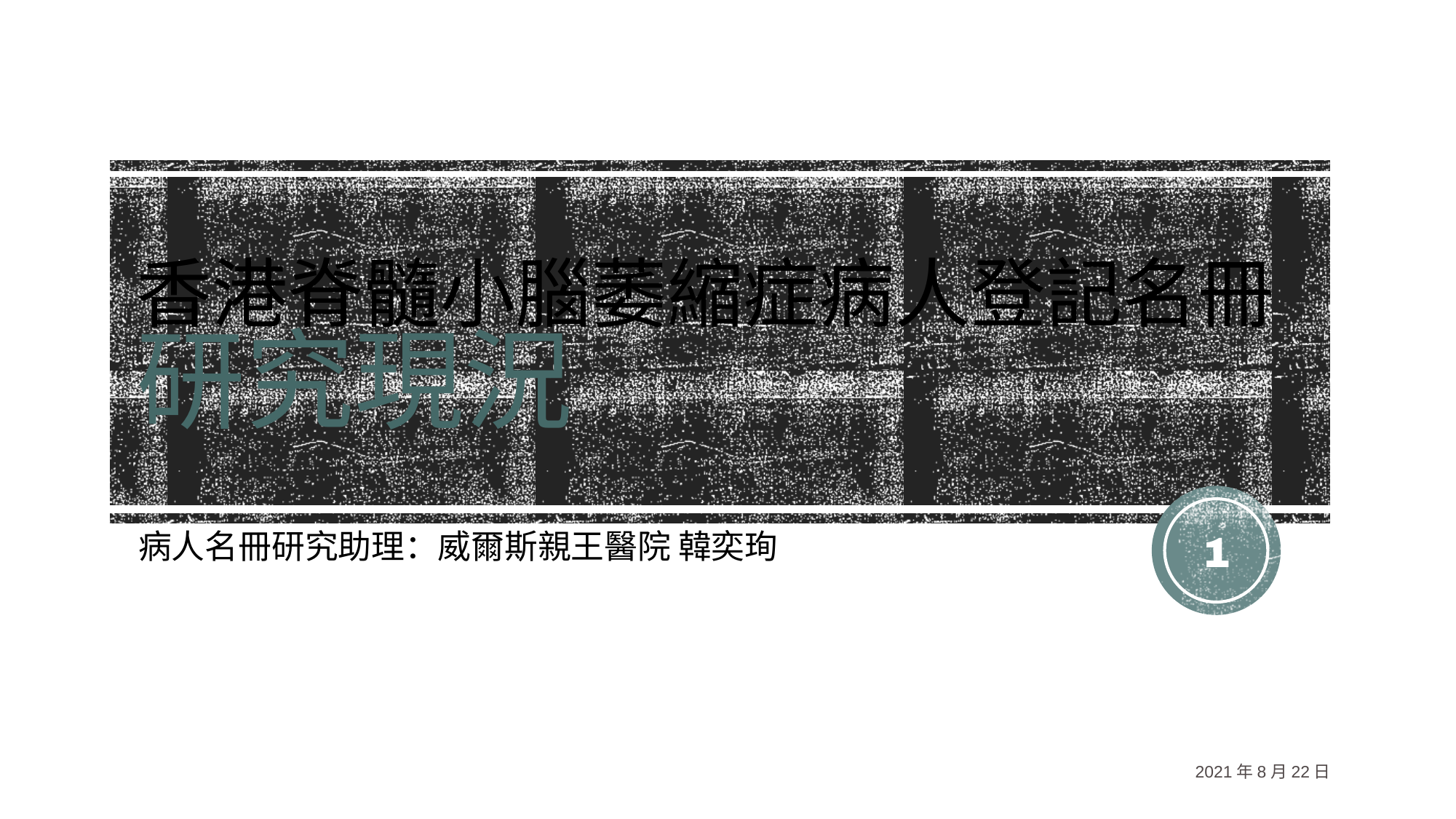

# 香港脊髓小腦萎縮症病人登記名冊 研究現況
1
病人名冊研究助理：威爾斯親王醫院 韓奕珣
2021年8月22日